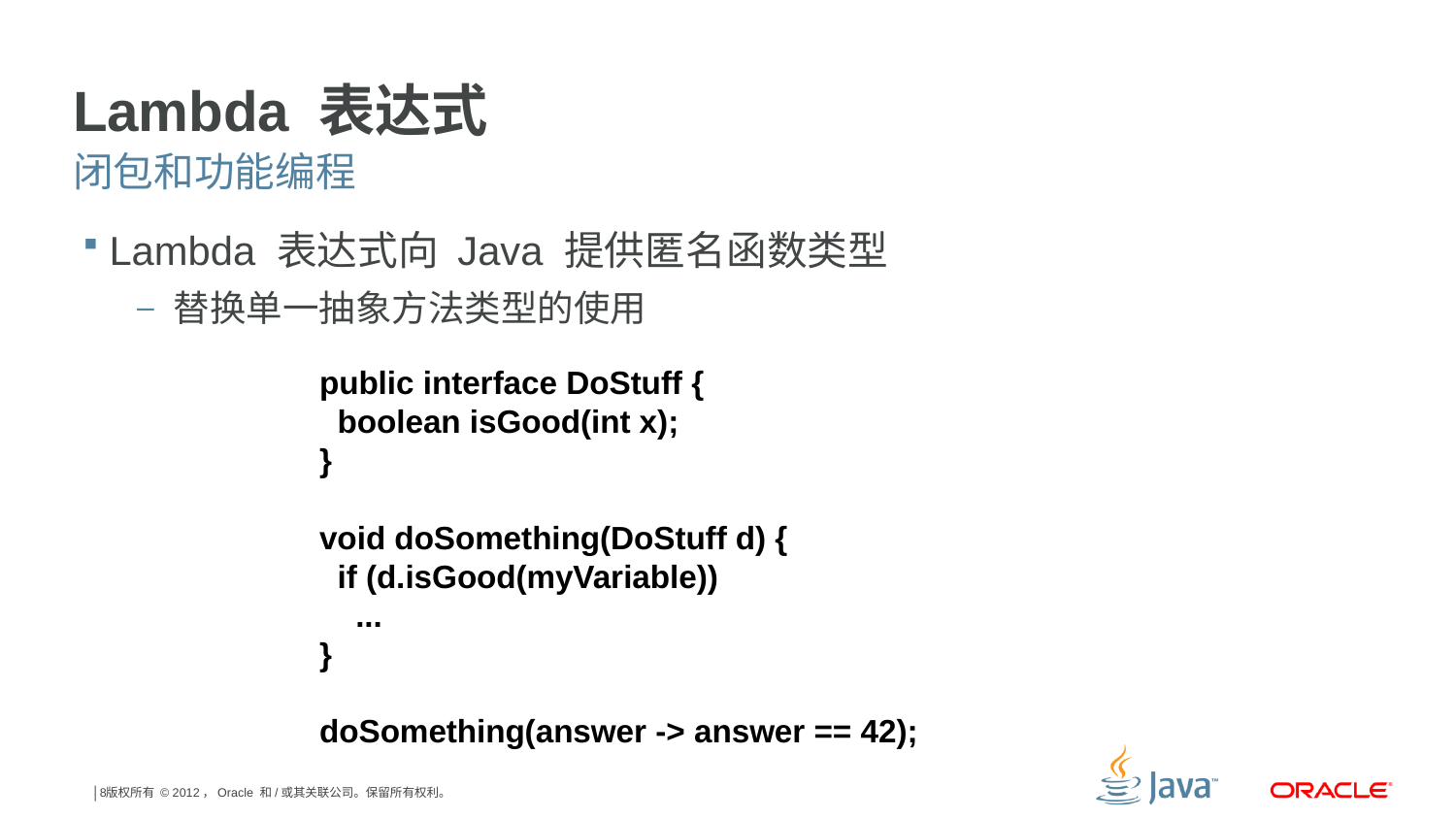

# Lambda 表达式
闭包和功能编程
Lambda 表达式向 Java 提供匿名函数类型
替换单一抽象方法类型的使用
public interface DoStuff {
  boolean isGood(int x);
}

void doSomething(DoStuff d) {
  if (d.isGood(myVariable))
    ...
}

doSomething(answer -> answer == 42);